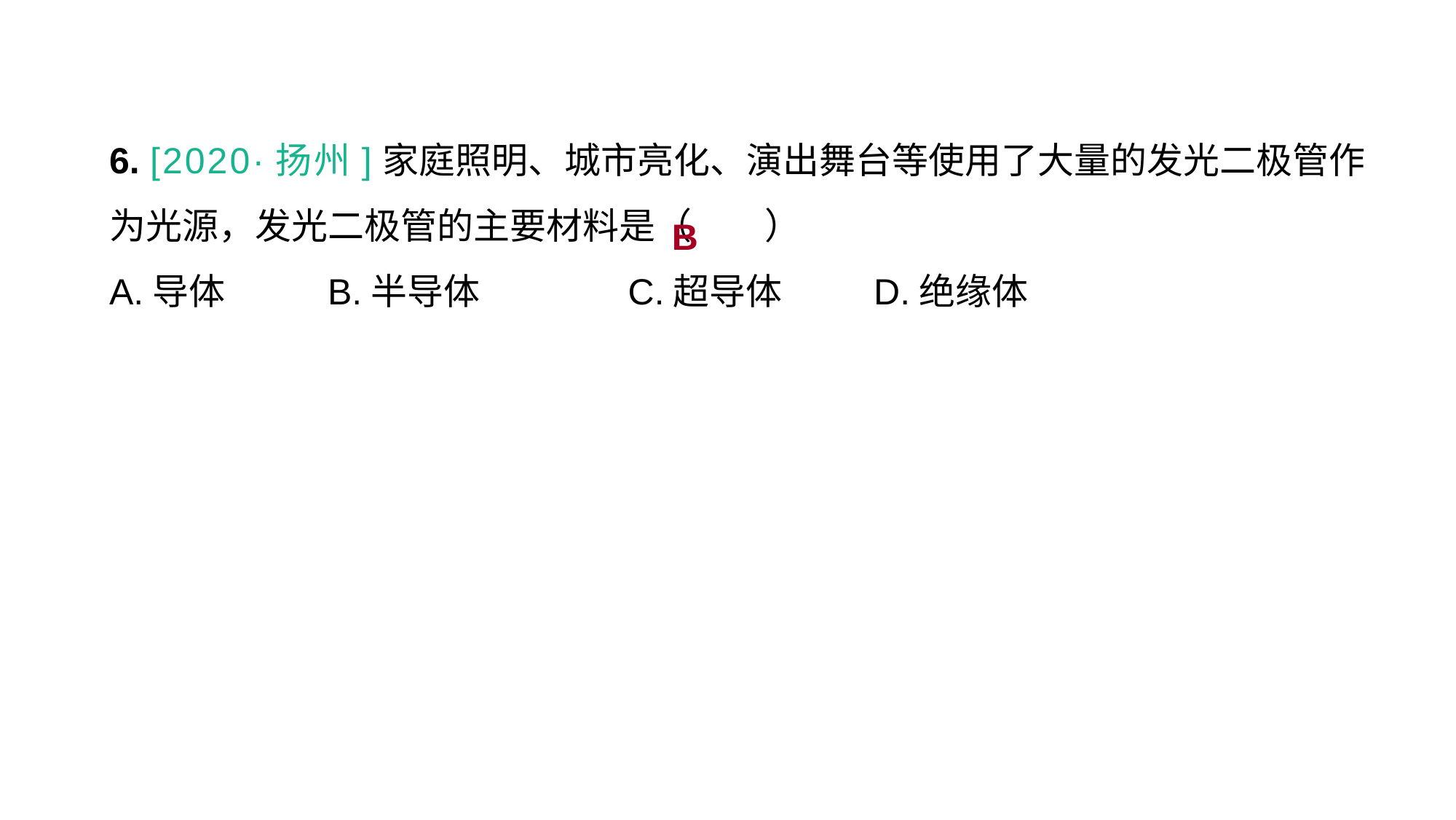

6. [2020·扬州]家庭照明、城市亮化、演出舞台等使用了大量的发光二极管作为光源，发光二极管的主要材料是（　　）
A.导体     	B.半导体                 C.超导体	D.绝缘体
B
重难突破 能力提升